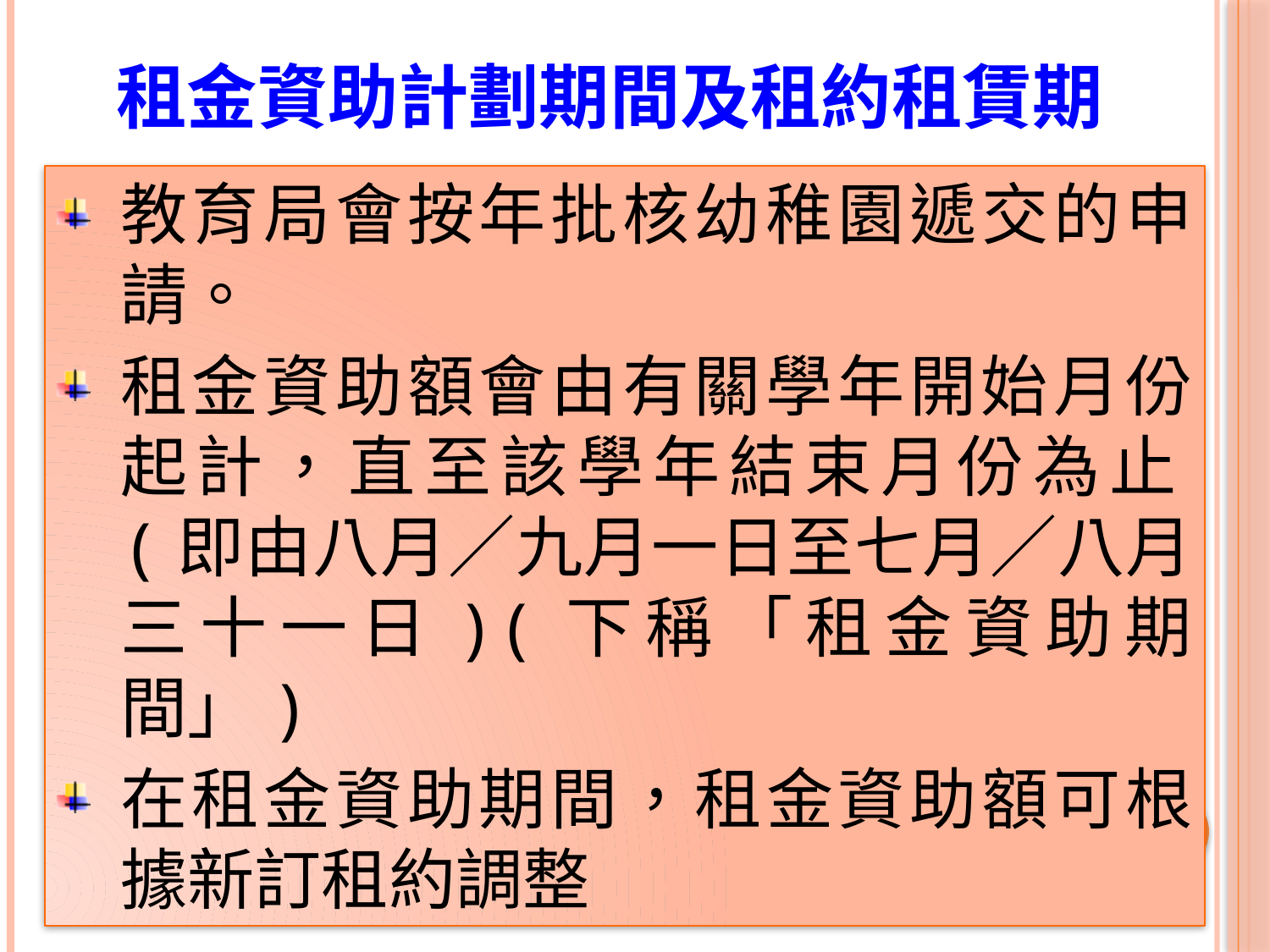

租金資助計劃期間及租約租賃期
教育局會按年批核幼稚園遞交的申請。
租金資助額會由有關學年開始月份起計，直至該學年結束月份為止(即由八月／九月一日至七月／八月三十一日)(下稱「租金資助期間」)
在租金資助期間，租金資助額可根據新訂租約調整